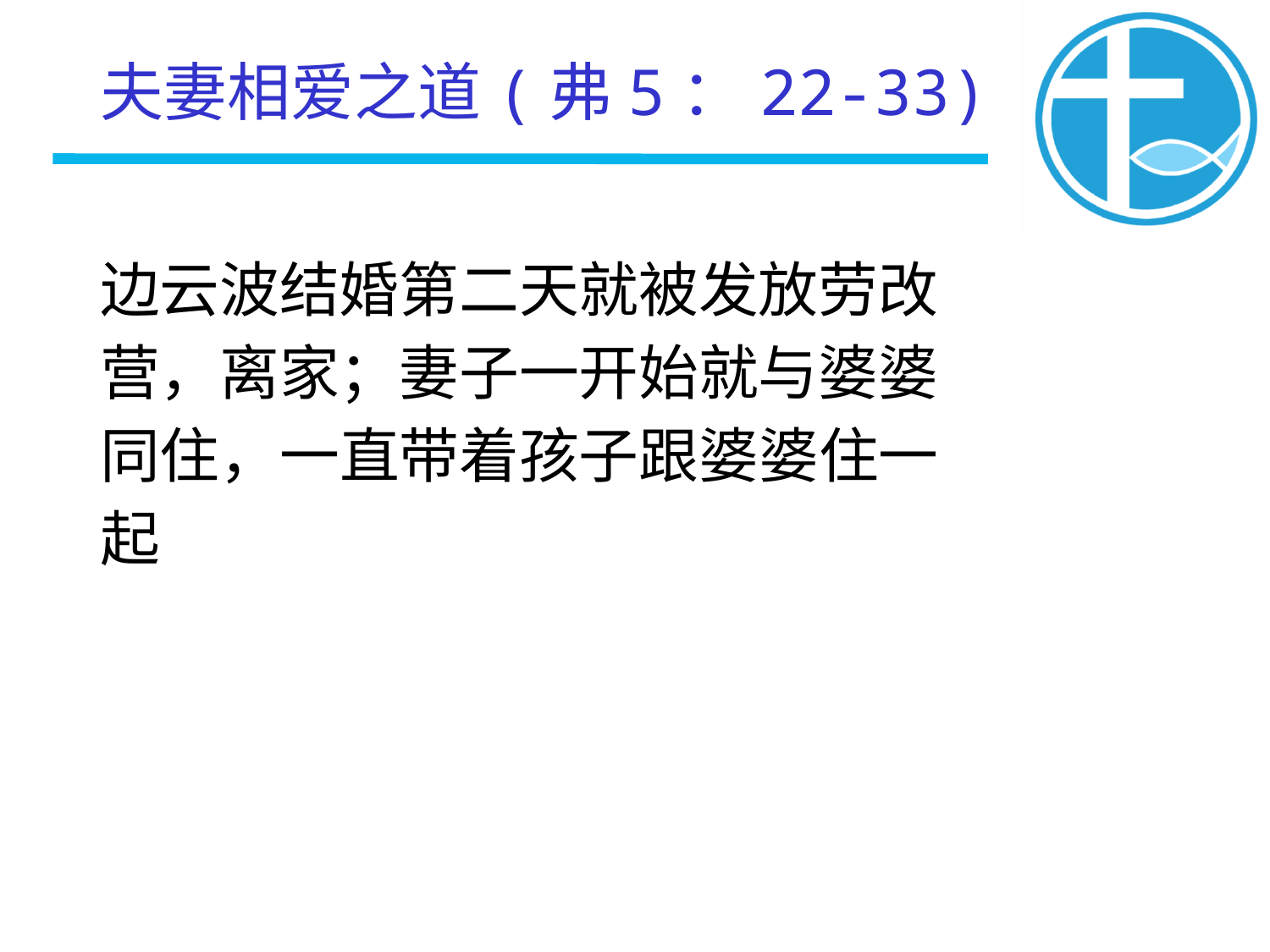

# 夫妻相爱之道(弗5：22-33)
边云波结婚第二天就被发放劳改
营，离家；妻子一开始就与婆婆
同住，一直带着孩子跟婆婆住一
起